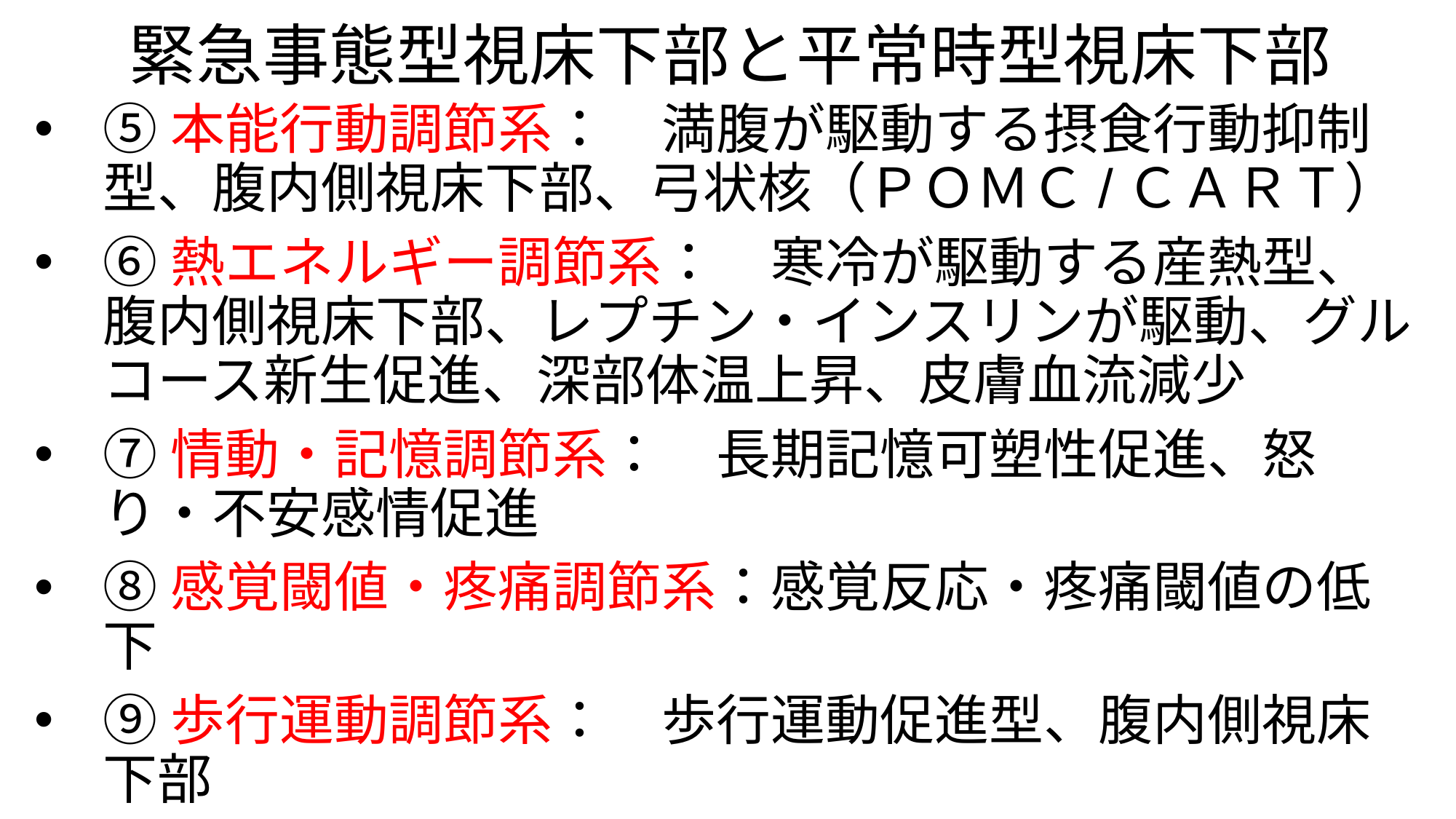

# 緊急事態型視床下部と平常時型視床下部
⑤本能行動調節系：　満腹が駆動する摂食行動抑制型、腹内側視床下部、弓状核（ＰＯＭＣ/ＣＡＲＴ）
⑥熱エネルギー調節系：　寒冷が駆動する産熱型、腹内側視床下部、レプチン・インスリンが駆動、グルコース新生促進、深部体温上昇、皮膚血流減少
⑦情動・記憶調節系：　長期記憶可塑性促進、怒り・不安感情促進
⑧感覚閾値・疼痛調節系：感覚反応・疼痛閾値の低下
⑨歩行運動調節系：　歩行運動促進型、腹内側視床下部
⑩循環動態調節系：　血流増加（骨格筋）、脳血管収縮、尿産生抑制（ＲＡＡ系）、髄液排出促進、循環血液量増加